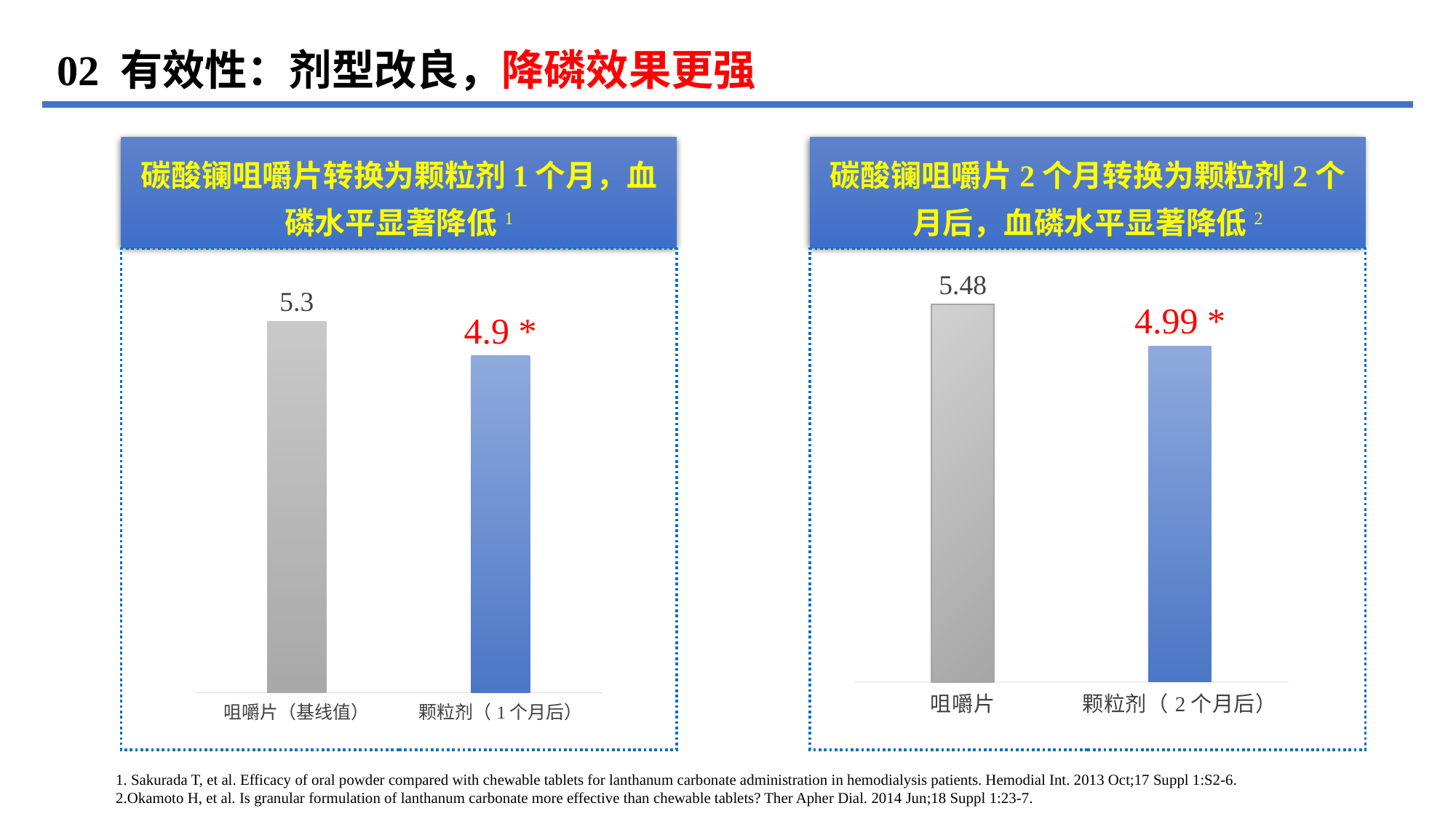

02 有效性：剂型改良，降磷效果更强
碳酸镧咀嚼片2个月转换为颗粒剂2个月后，血磷水平显著降低2
碳酸镧咀嚼片转换为颗粒剂1个月，血磷水平显著降低1

### Chart

| Category | 血磷水平（mg/dL） |
|---|---|
| 咀嚼片（基线值） | 5.3 |
| 颗粒剂（1个月后） | 4.9 |

### Chart

| Category | 血磷水平（mg/dL） |
|---|---|
| 咀嚼片 | 5.48 |
| 颗粒剂（2个月后） | 4.99 |
1. Sakurada T, et al. Efficacy of oral powder compared with chewable tablets for lanthanum carbonate administration in hemodialysis patients. Hemodial Int. 2013 Oct;17 Suppl 1:S2-6.
2.Okamoto H, et al. Is granular formulation of lanthanum carbonate more effective than chewable tablets? Ther Apher Dial. 2014 Jun;18 Suppl 1:23-7.